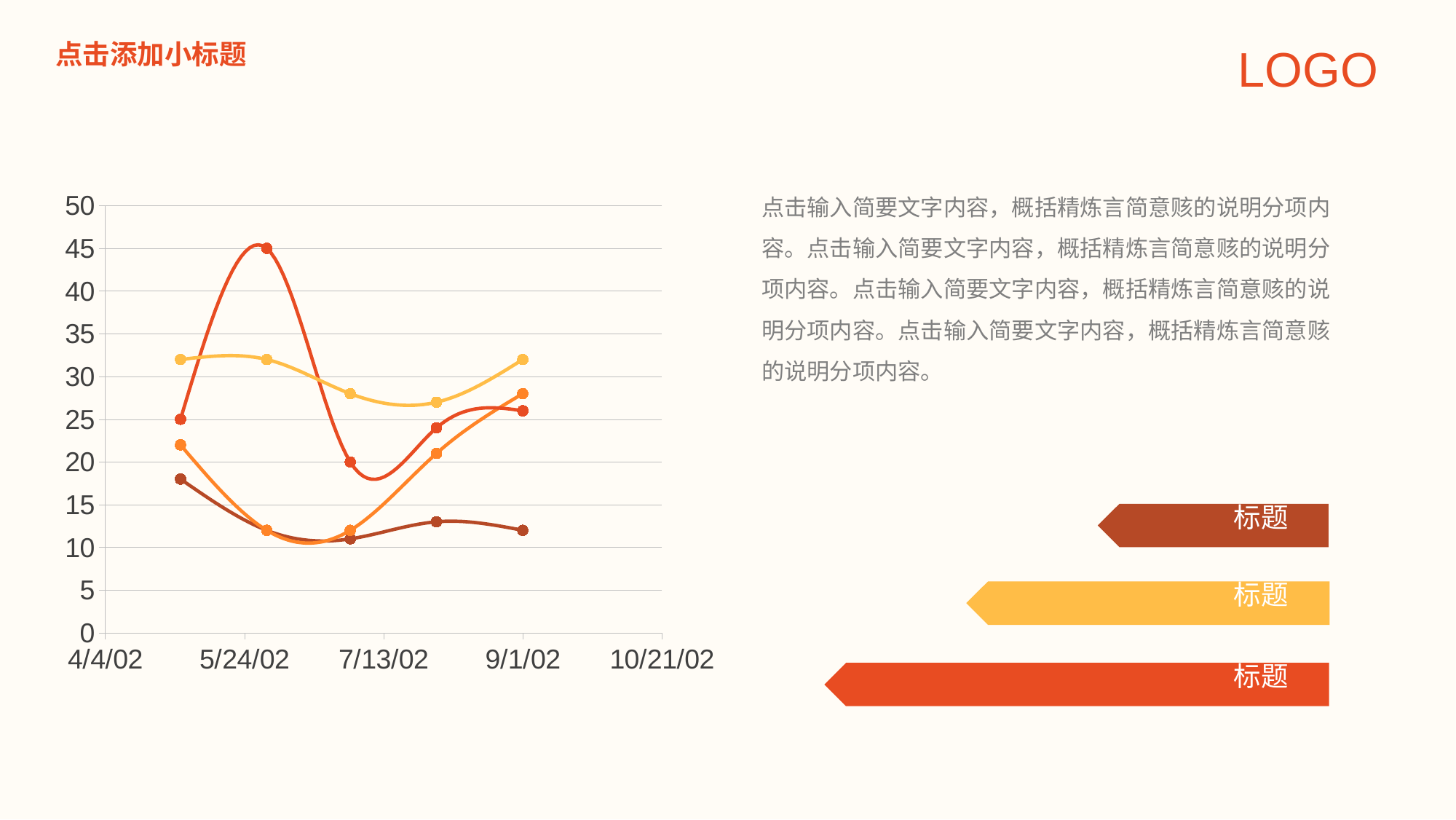

点击添加小标题
LOGO
点击输入简要文字内容，概括精炼言简意赅的说明分项内容。点击输入简要文字内容，概括精炼言简意赅的说明分项内容。点击输入简要文字内容，概括精炼言简意赅的说明分项内容。点击输入简要文字内容，概括精炼言简意赅的说明分项内容。

### Chart

| Category | Series 1 | Series 3 | Series 2 | Series 4 |
|---|---|---|---|---|
标题

标题

标题